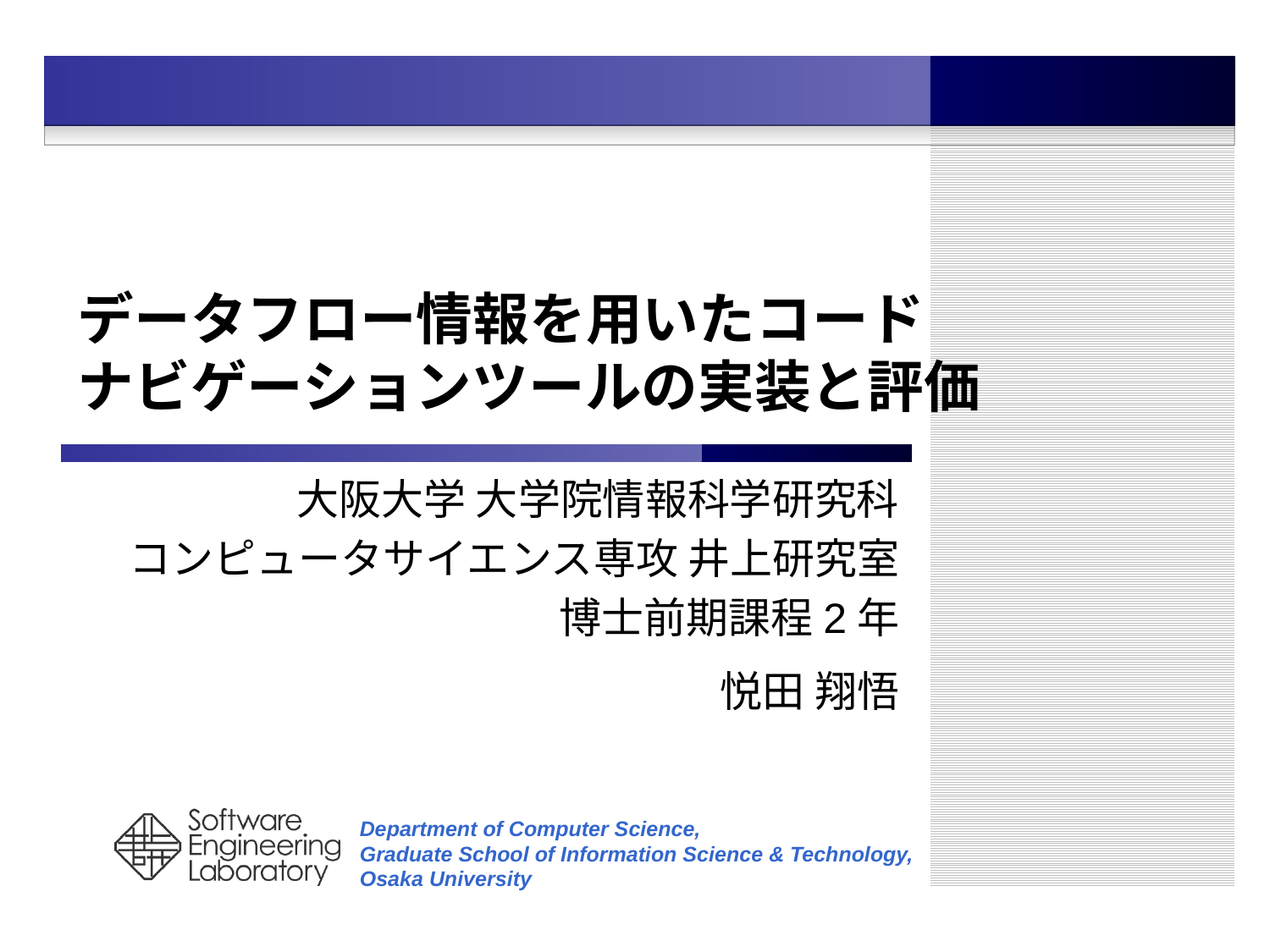

# データフロー情報を用いたコード ナビゲーションツールの実装と評価
大阪大学 大学院情報科学研究科
コンピュータサイエンス専攻 井上研究室
博士前期課程2年

悦田 翔悟